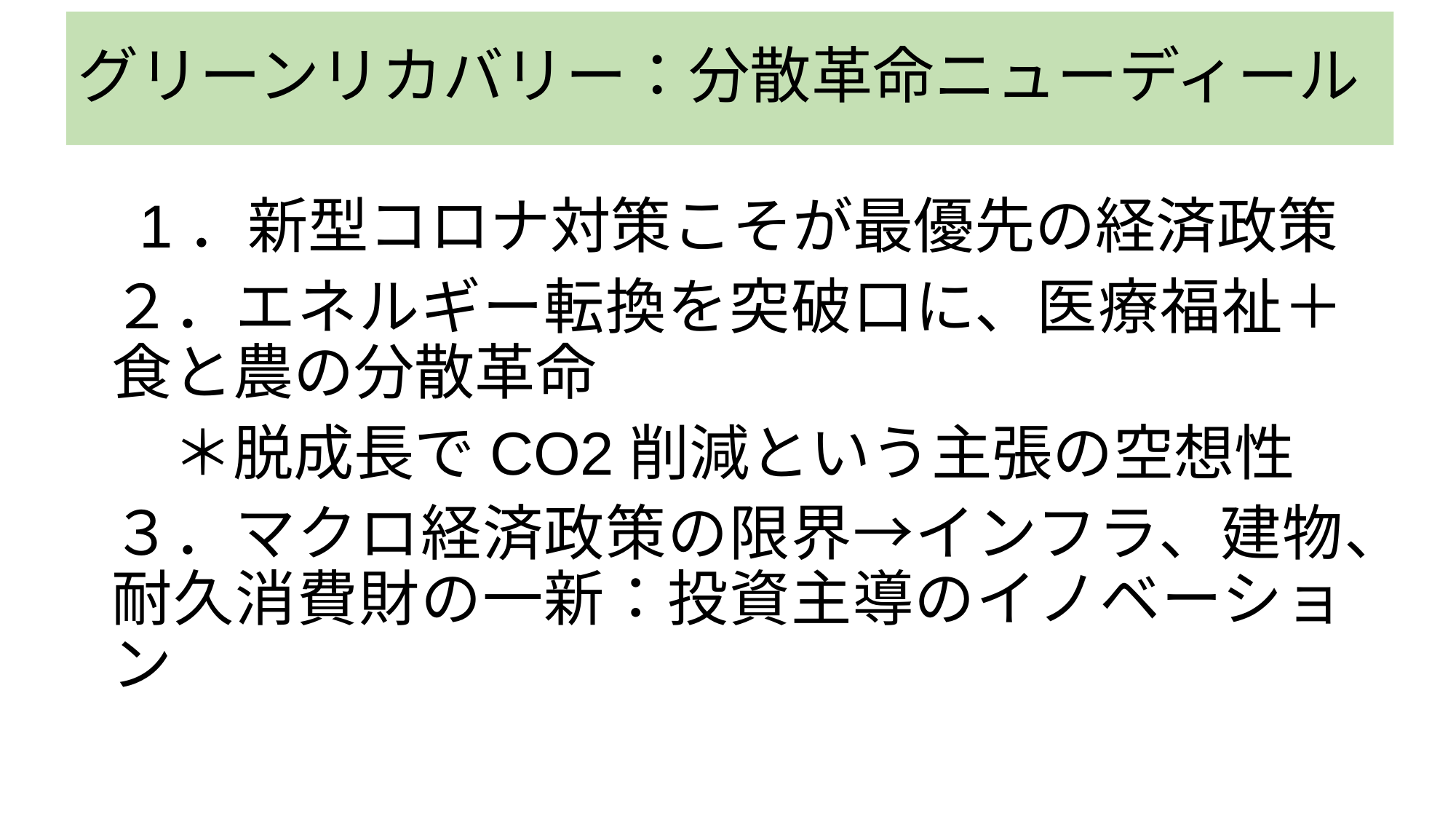

# グリーンリカバリー：分散革命ニューディール
1．新型コロナ対策こそが最優先の経済政策
２．エネルギー転換を突破口に、医療福祉＋食と農の分散革命
　＊脱成長でCO2削減という主張の空想性
３．マクロ経済政策の限界→インフラ、建物、耐久消費財の一新：投資主導のイノベーション